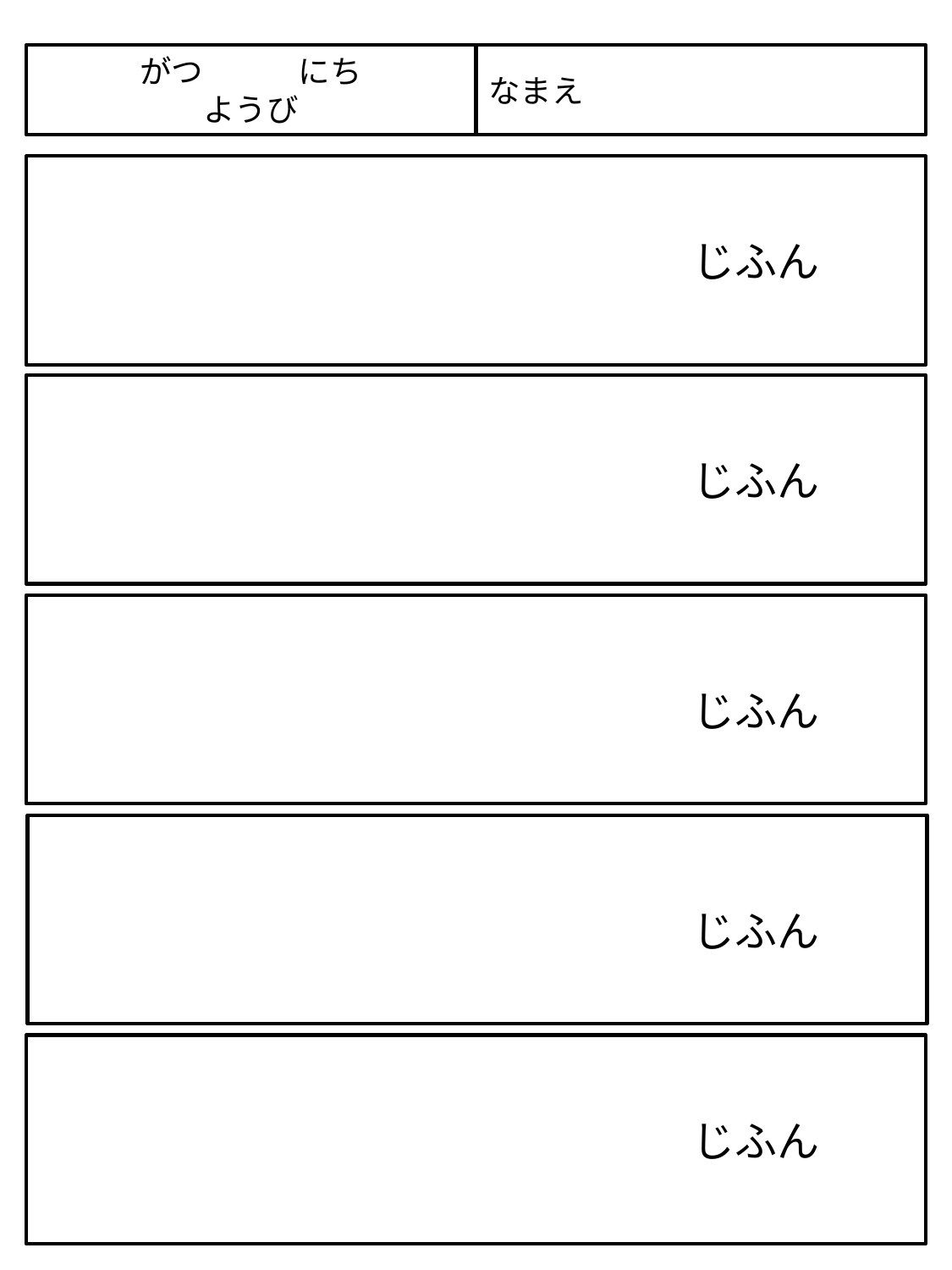

がつ　　　にち　　　ようび
なまえ

じふん

じふん

じふん

じふん

じふん